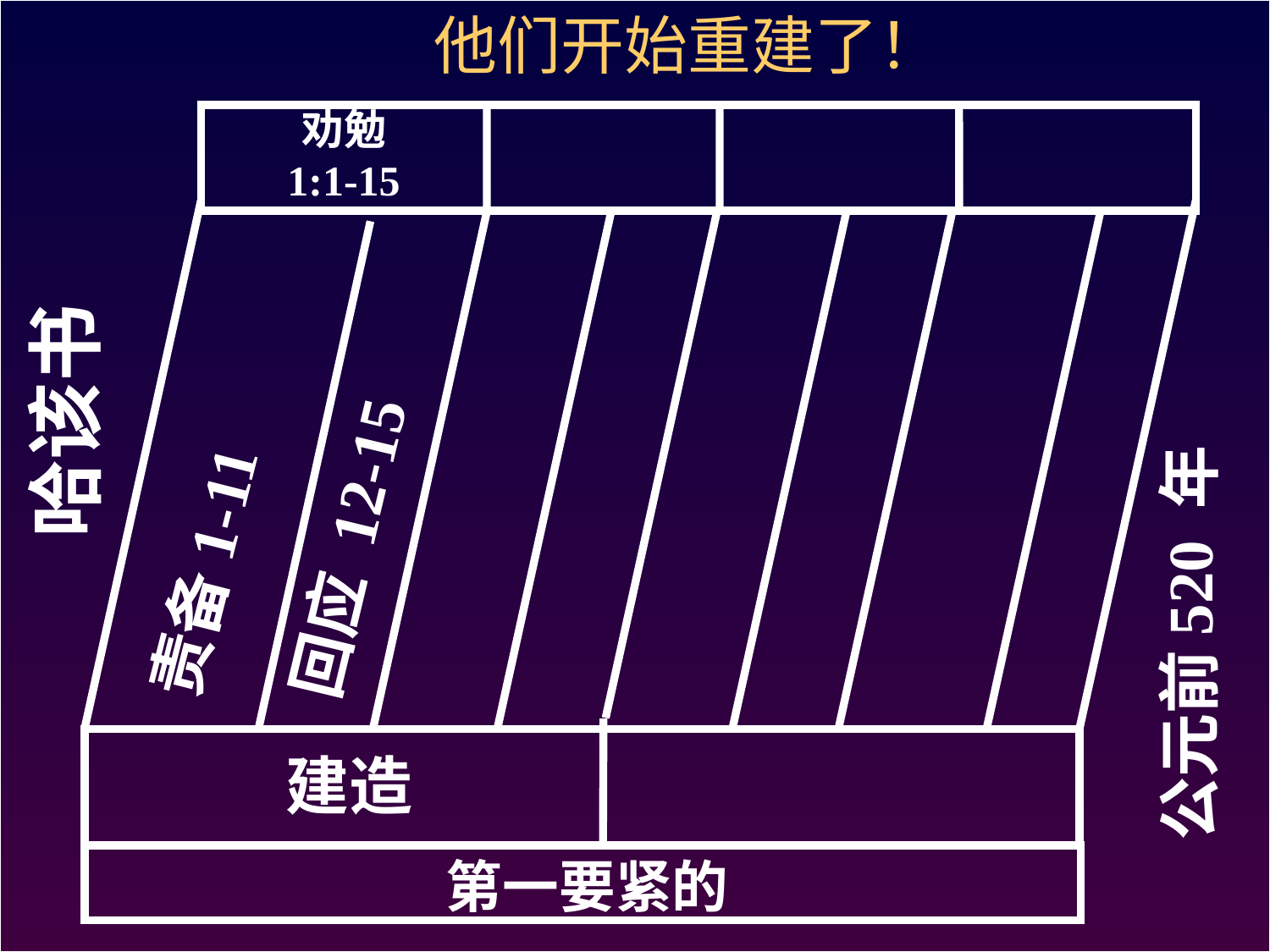

他们开始重建了！
劝勉
1:1-15

哈该书
回应 12-15
责备1-11
公元前520 年

建造

第一要紧的